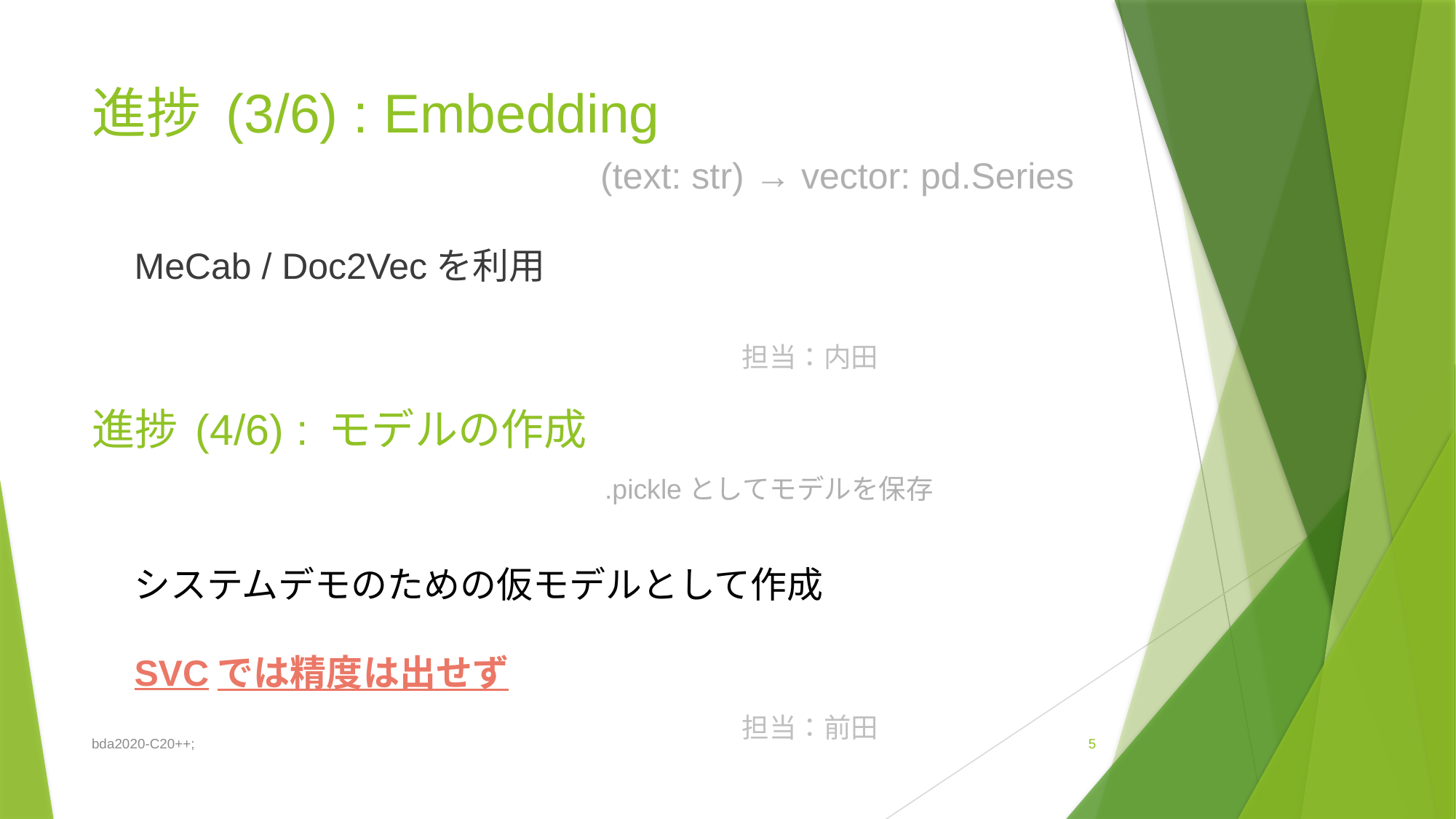

# 進捗 (3/6) : Embedding
(text: str) → vector: pd.Series
MeCab / Doc2Vecを利用
担当：内田
進捗 (4/6) : モデルの作成
.pickleとしてモデルを保存
システムデモのための仮モデルとして作成
SVCでは精度は出せず
担当：前田
bda2020-C20++;
5